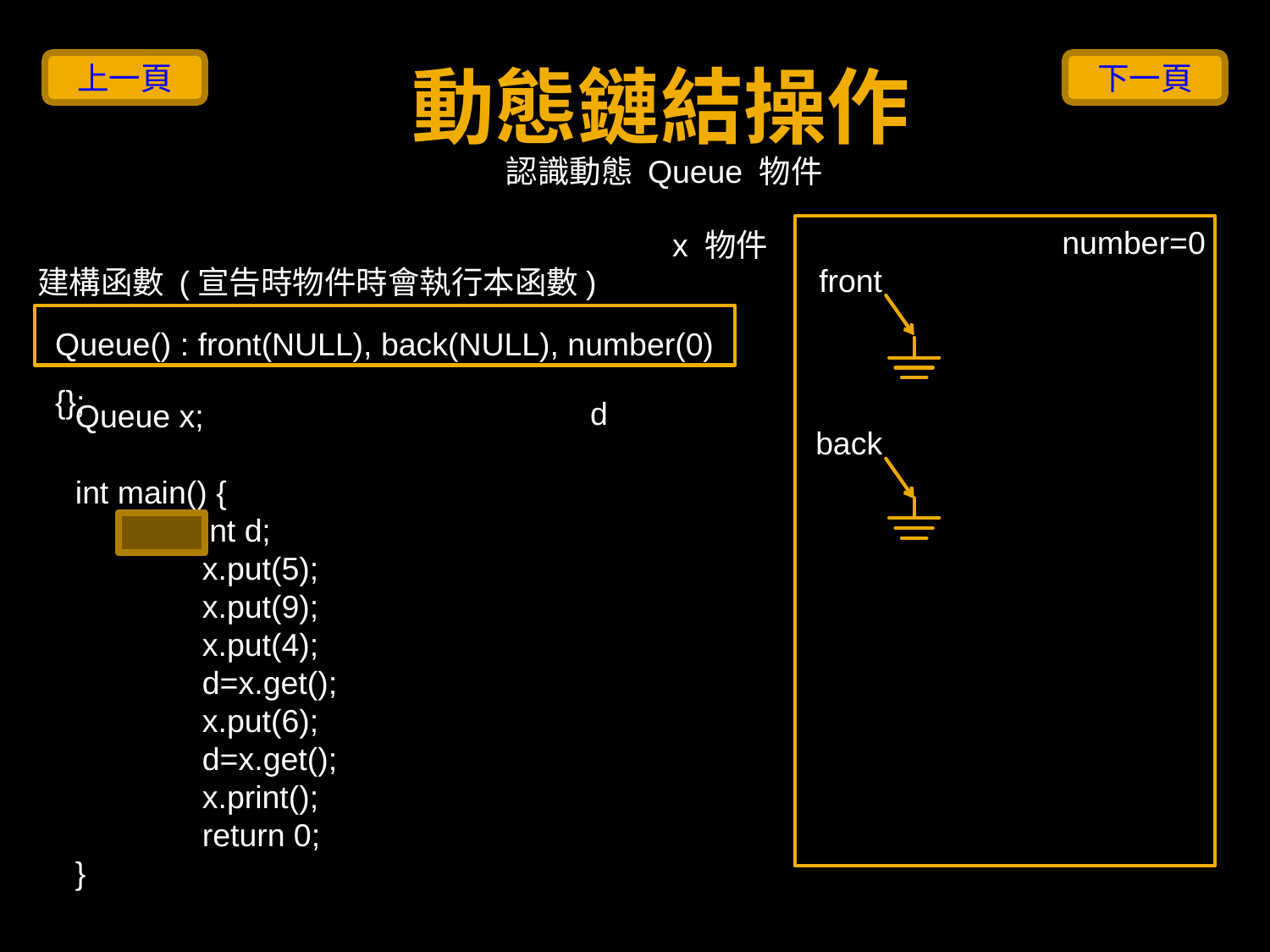

# 動態鏈結操作
上一頁
下一頁
認識動態 Queue 物件

number=0
x 物件
front
建構函數 (宣告時物件時會執行本函數)
Queue() : front(NULL), back(NULL), number(0) {};
d
Queue x;

int main() {
	int d;
	x.put(5);
	x.put(9);
	x.put(4);
	d=x.get();
	x.put(6);
	d=x.get();
	x.print();
	return 0;
}
back

10